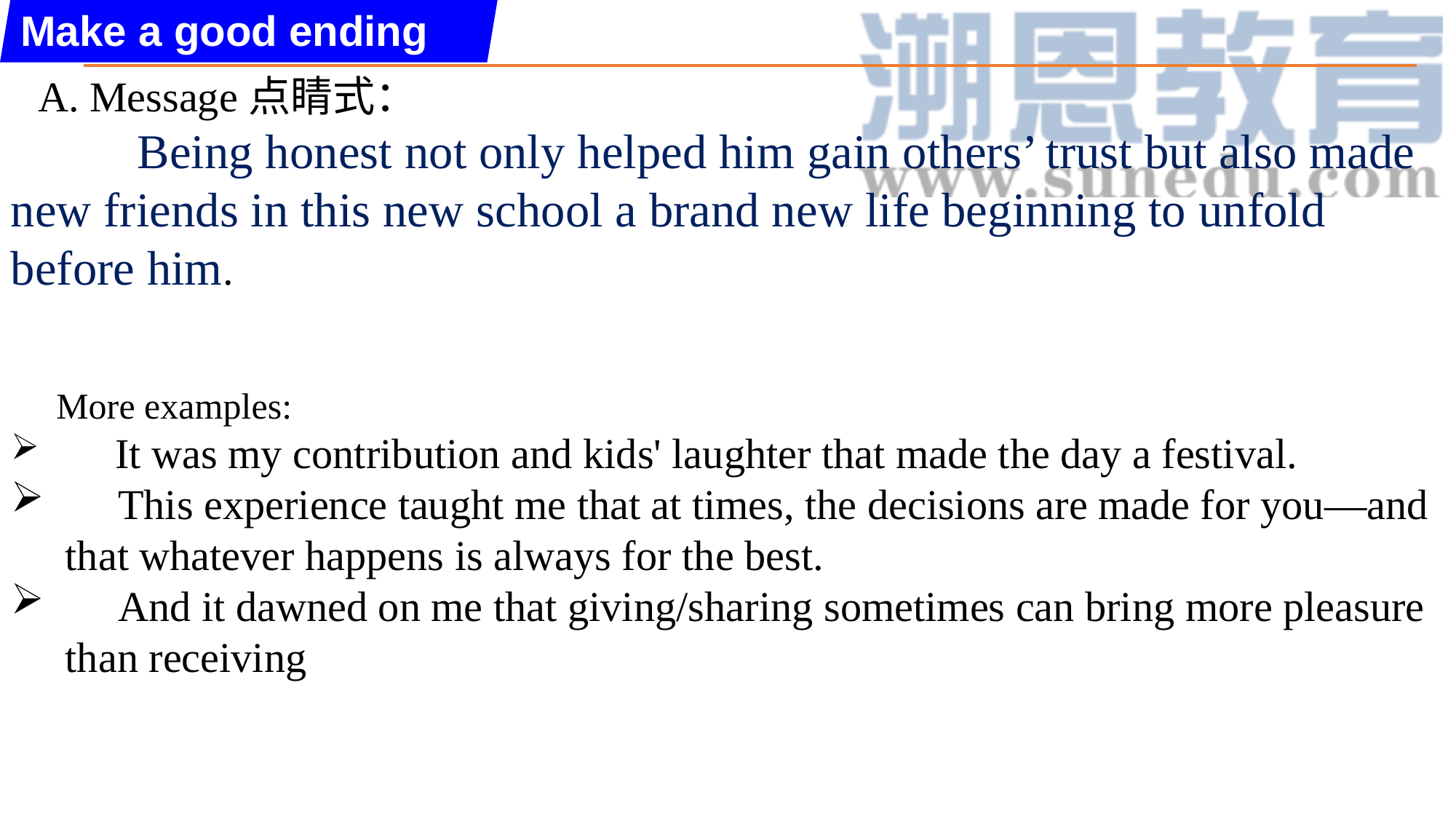

Make a good ending
   A. Message点睛式：
            Being honest not only helped him gain others’ trust but also made new friends in this new school a brand new life beginning to unfold before him.

     More examples:
       It was my contribution and kids' laughter that made the day a festival.
     This experience taught me that at times, the decisions are made for you—and that whatever happens is always for the best.
     And it dawned on me that giving/sharing sometimes can bring more pleasure than receiving